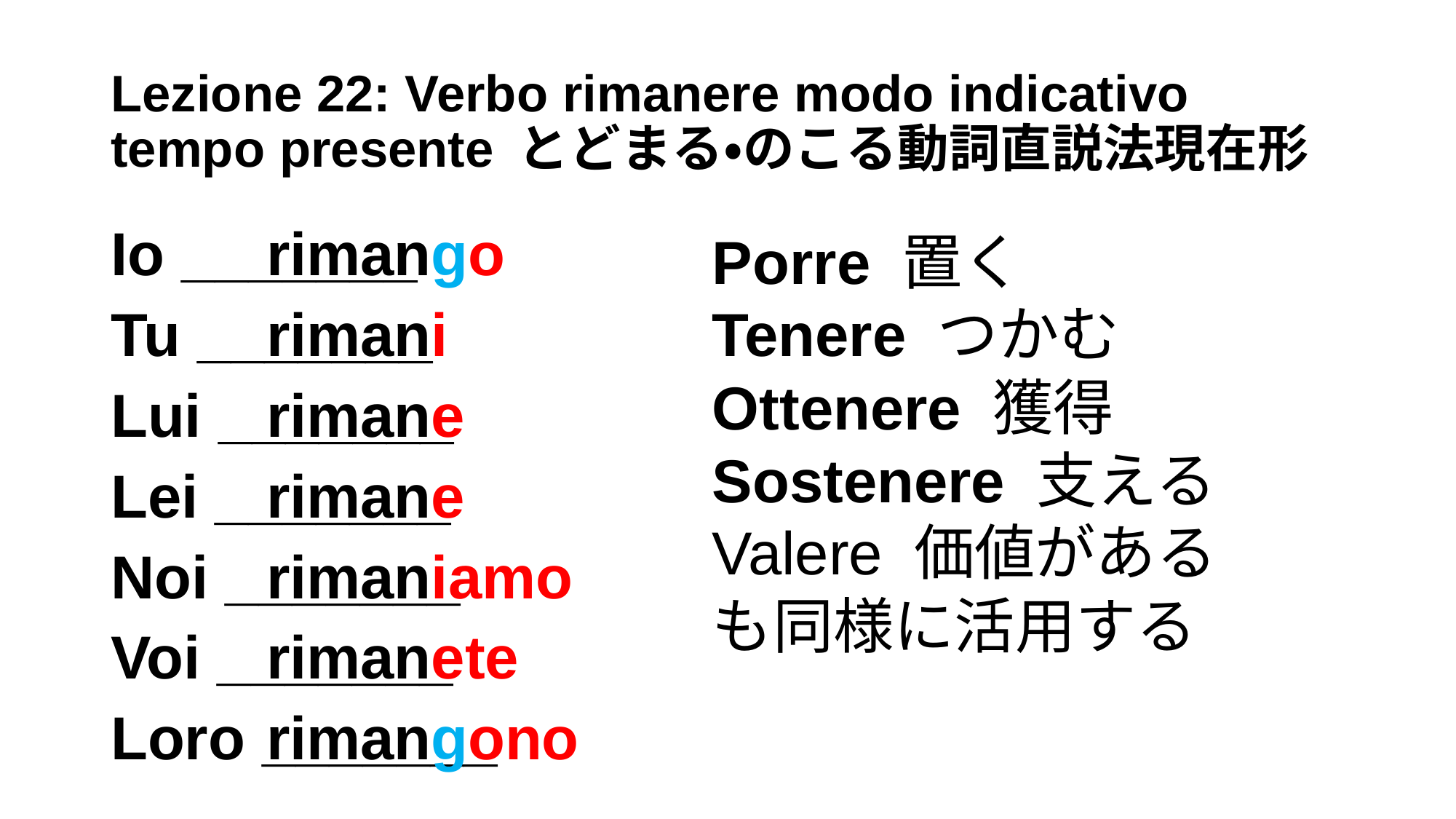

# Lezione 22: Verbo rimanere modo indicativo tempo presente とどまる・のこる動詞直説法現在形
Io _______
Tu _______
Lui _______
Lei _______
Noi _______
Voi _______
Loro _______

rimango
rimani
rimane
rimane
rimaniamo
rimanete
rimangono

Porre 置く
Tenere つかむ
Ottenere 獲得
Sostenere 支える
Valere 価値がある
も同様に活用する